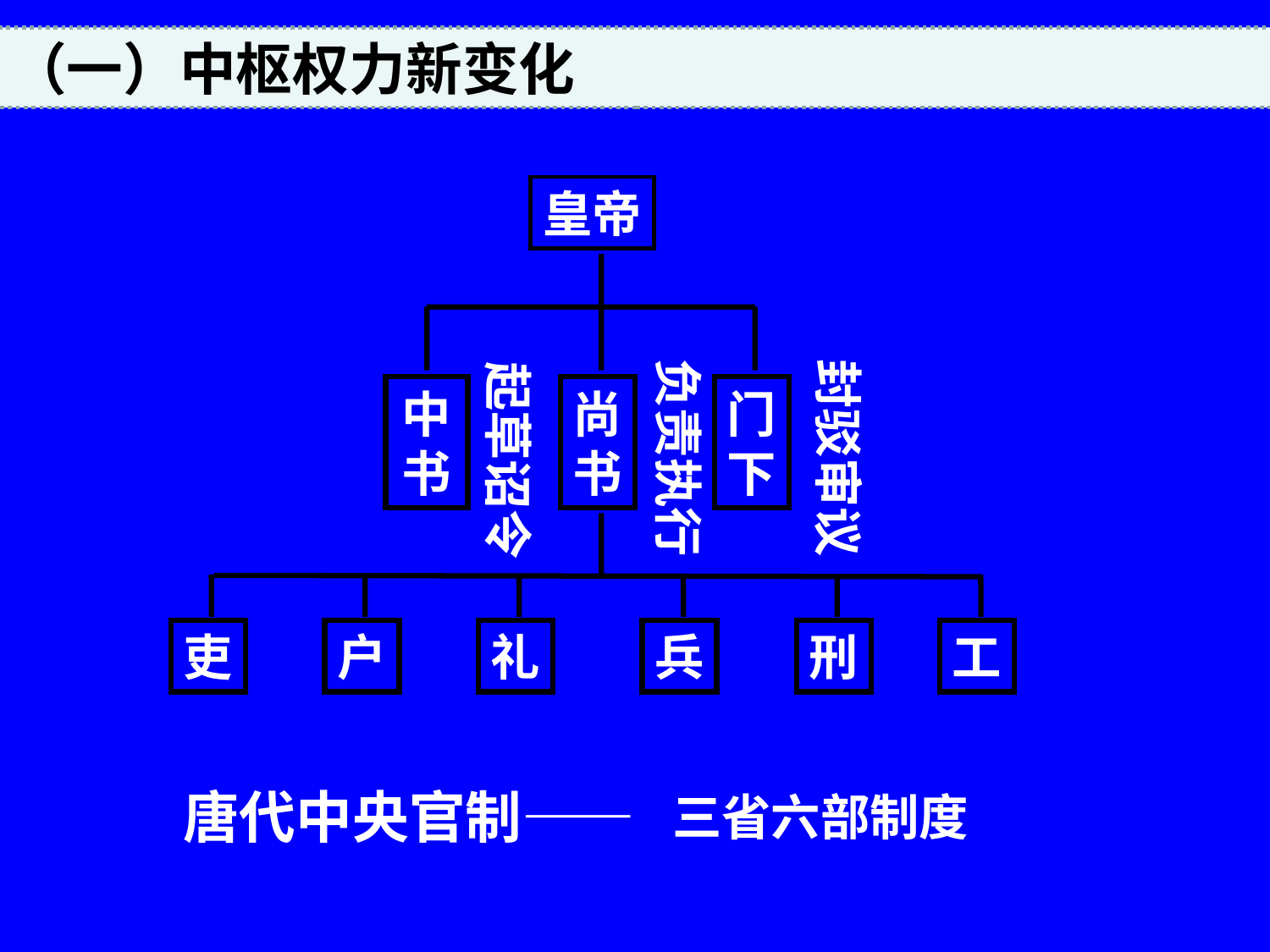

（一）中枢权力新变化
皇帝

中
书
尚
书
门
下

吏
户
礼
兵
刑

工
负责执行
封驳审议
起草诏令
唐代中央官制——
三省六部制度